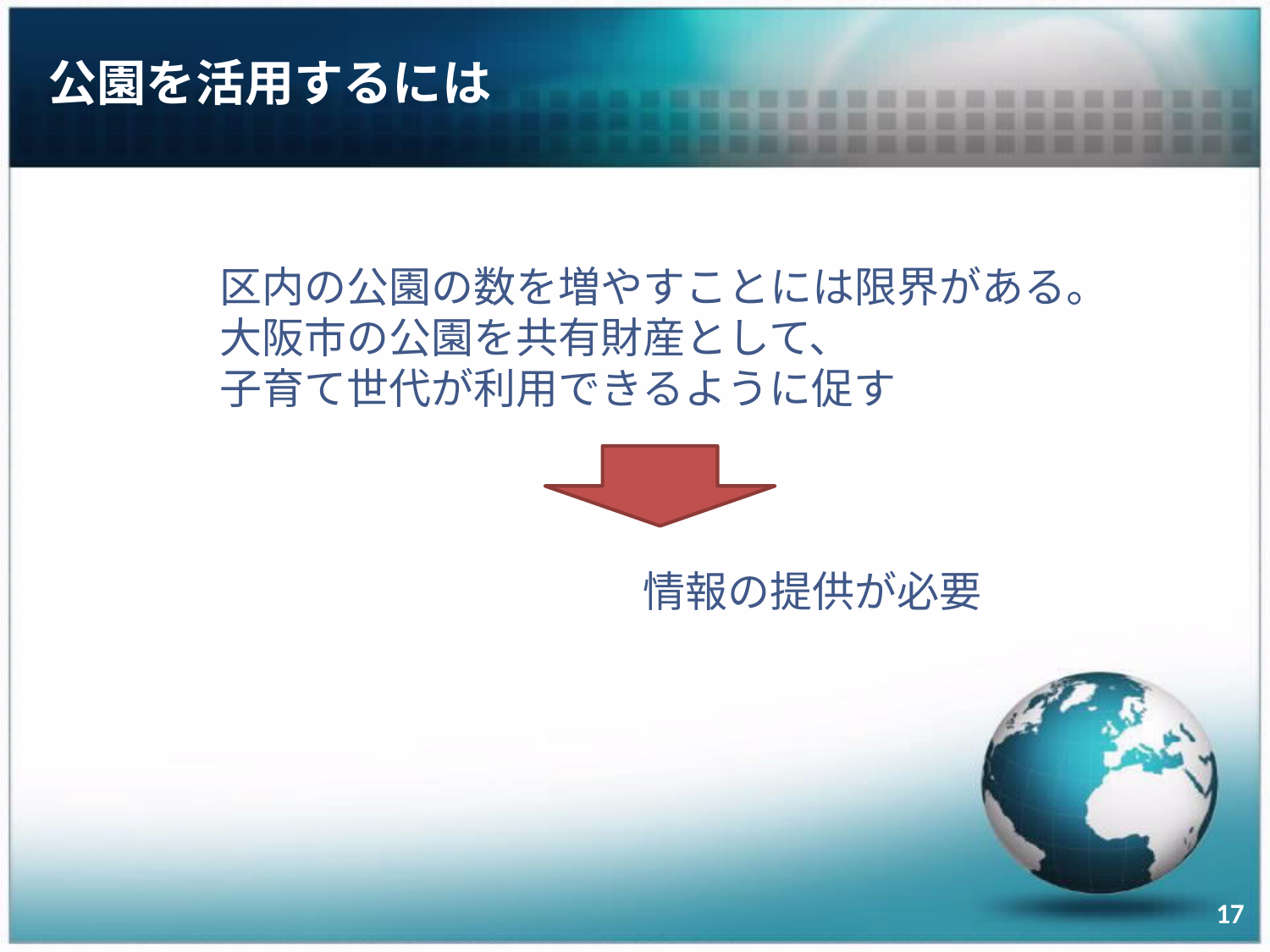

# 公園を活用するには
　区内の公園の数を増やすことには限界がある。
　大阪市の公園を共有財産として、
　子育て世代が利用できるように促す

　　　　　　　　　　　情報の提供が必要

17